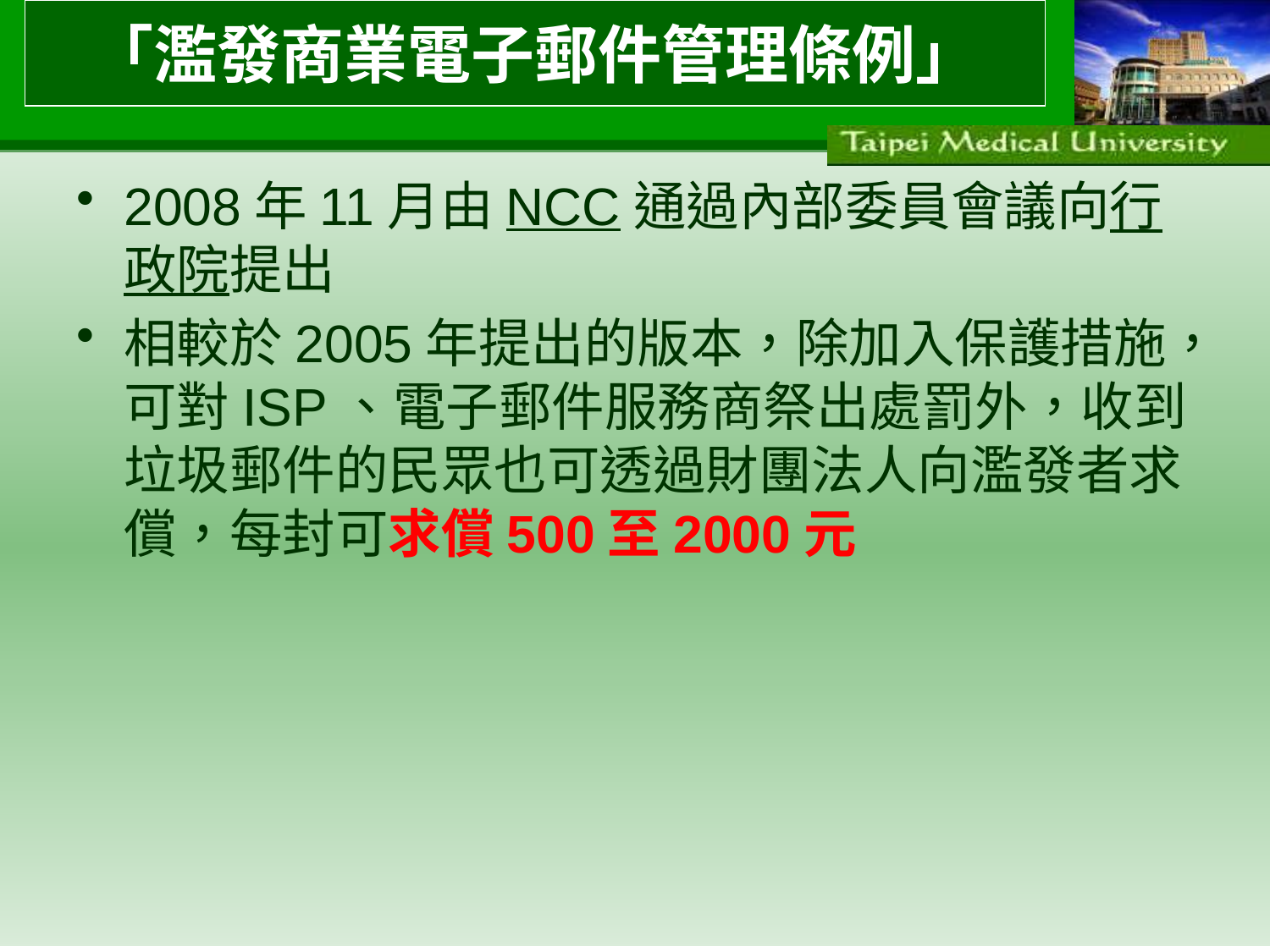

# 「濫發商業電子郵件管理條例」
2008年11月由NCC通過內部委員會議向行政院提出
相較於2005年提出的版本，除加入保護措施，可對ISP、電子郵件服務商祭出處罰外，收到垃圾郵件的民眾也可透過財團法人向濫發者求償，每封可求償500至2000元